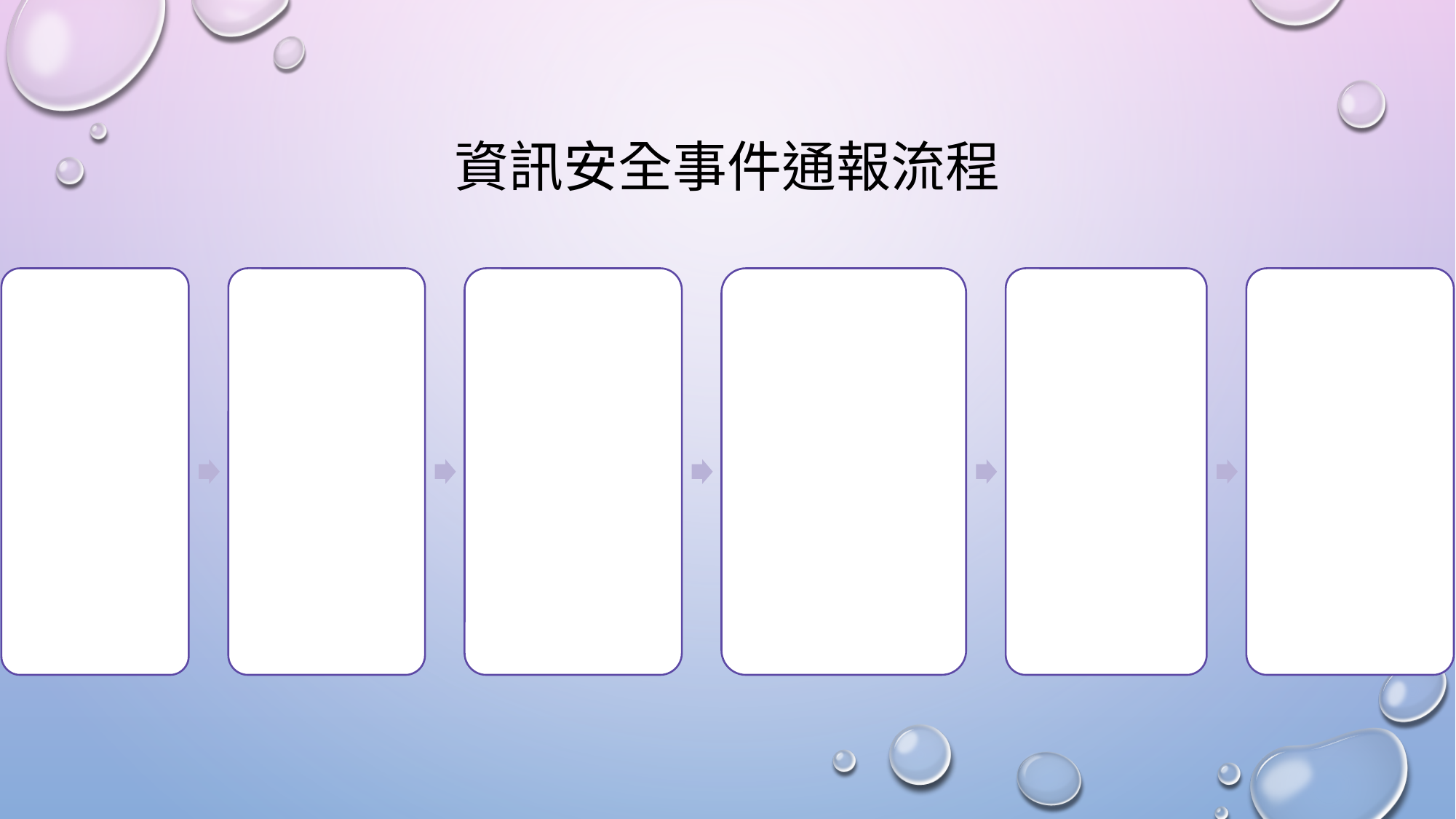

# 資訊安全事件通報流程

所有人員發現有資訊安全可疑事件時向「權責單位」進行資訊安全事件通報
權責單位於收到通知後需研判是否為資訊安全事件，若判定為非資安事件時，將結果回覆事件發現人員
「資安小組」得依據權責單位所提報之事件影響，向「資安暨個資保護委員會」執行秘書進行報告
由小組決定是否向上級主管單位通報，若研判需通報，經單位主管確認後，則依據「國家資通安全會報通報與應變作業流程」進行事件等級分類並通報
若判定為資安事件時，由「權責單位」填寫「資訊安全事件報告單」，初估事件須處理時間並通知「資安小組」，由「資安小組」判定是否為重大資安事件
權責單位於處理資安事件時，應將事件發生之事實、可能影響之範圍、損失評估、判斷所需支援申請、採取之應變措施等事項，立即填具「資訊安全事件報告單」